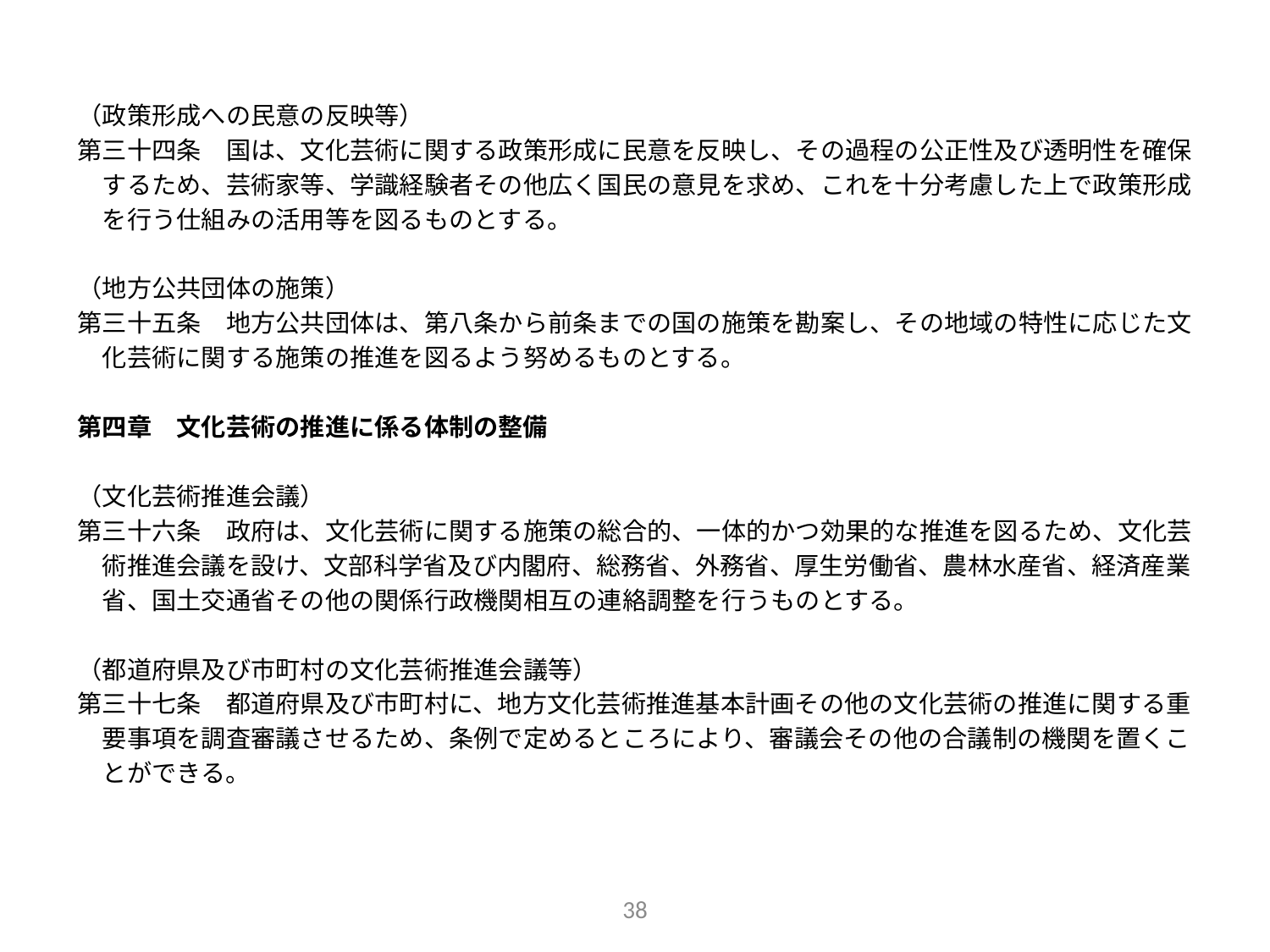

（政策形成への民意の反映等）
第三十四条　国は、文化芸術に関する政策形成に民意を反映し、その過程の公正性及び透明性を確保
　するため、芸術家等、学識経験者その他広く国民の意見を求め、これを十分考慮した上で政策形成
　を行う仕組みの活用等を図るものとする。

（地方公共団体の施策）
第三十五条　地方公共団体は、第八条から前条までの国の施策を勘案し、その地域の特性に応じた文
　化芸術に関する施策の推進を図るよう努めるものとする。

第四章　文化芸術の推進に係る体制の整備

（文化芸術推進会議）
第三十六条　政府は、文化芸術に関する施策の総合的、一体的かつ効果的な推進を図るため、文化芸
　術推進会議を設け、文部科学省及び内閣府、総務省、外務省、厚生労働省、農林水産省、経済産業
　省、国土交通省その他の関係行政機関相互の連絡調整を行うものとする。

（都道府県及び市町村の文化芸術推進会議等）
第三十七条　都道府県及び市町村に、地方文化芸術推進基本計画その他の文化芸術の推進に関する重
　要事項を調査審議させるため、条例で定めるところにより、審議会その他の合議制の機関を置くこ
　とができる。

38